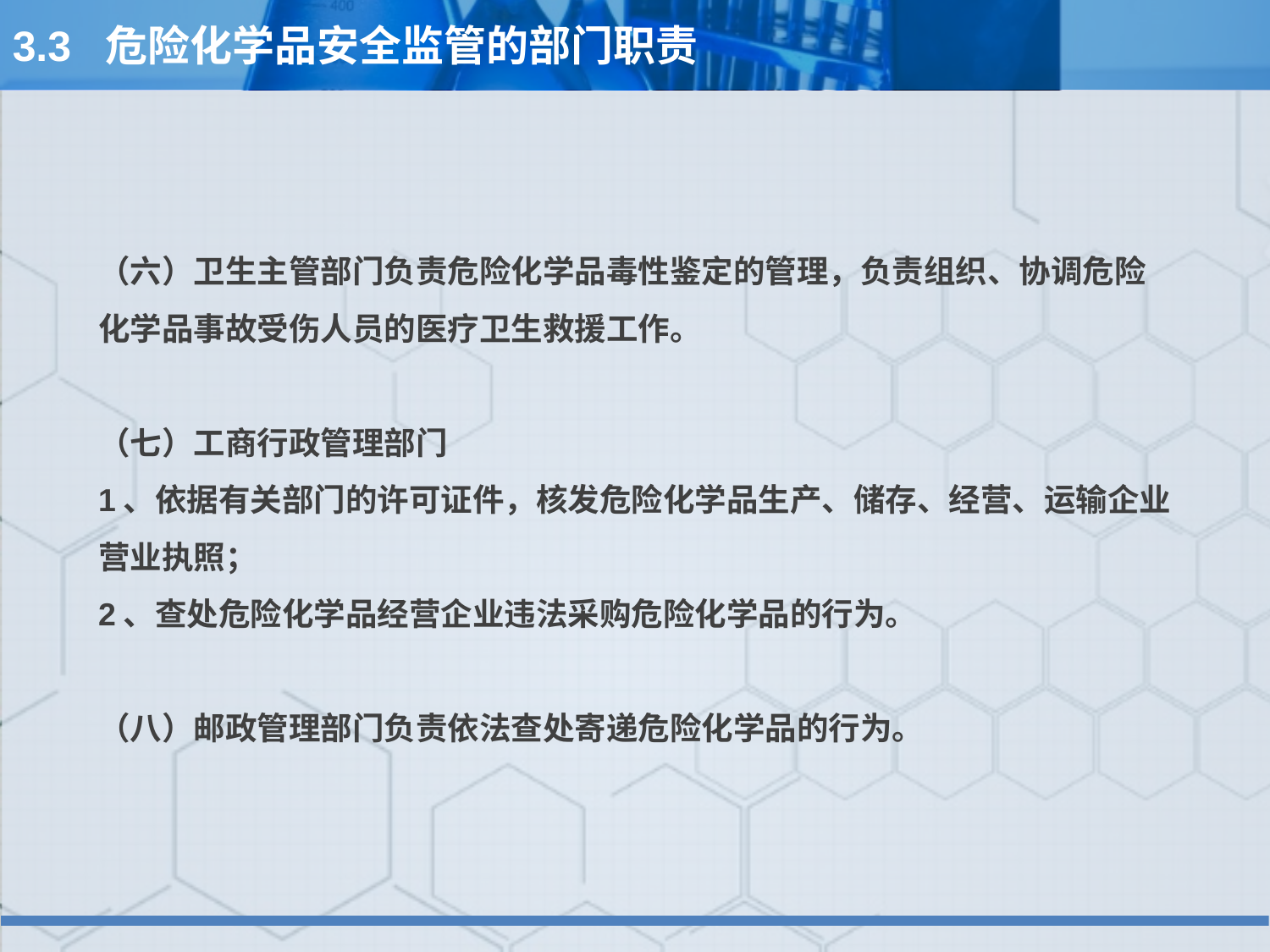

3.3  危险化学品安全监管的部门职责
（六）卫生主管部门负责危险化学品毒性鉴定的管理，负责组织、协调危险化学品事故受伤人员的医疗卫生救援工作。

（七）工商行政管理部门
1、依据有关部门的许可证件，核发危险化学品生产、储存、经营、运输企业营业执照；
2、查处危险化学品经营企业违法采购危险化学品的行为。

（八）邮政管理部门负责依法查处寄递危险化学品的行为。